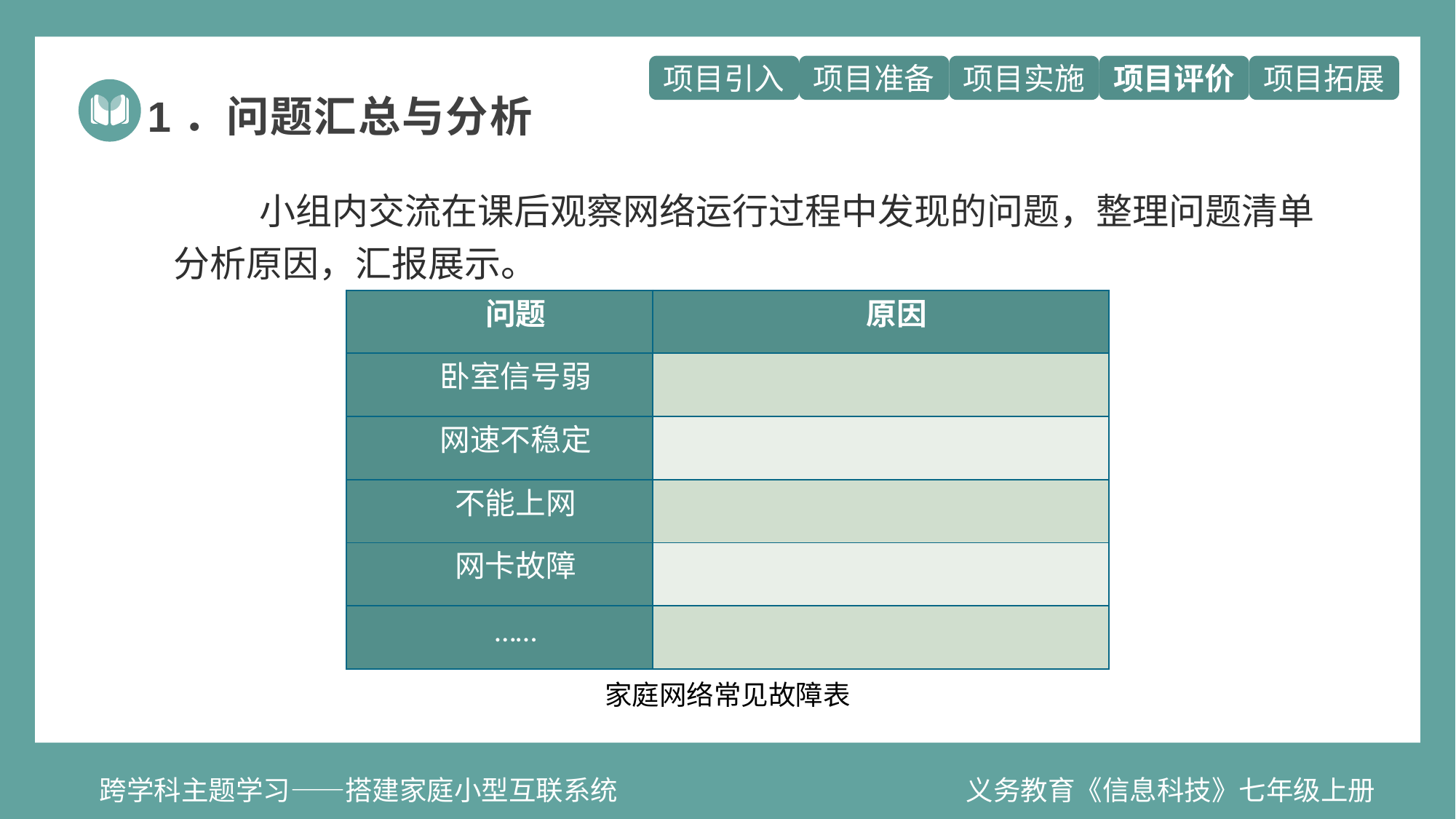

1．问题汇总与分析
小组内交流在课后观察网络运行过程中发现的问题，整理问题清单分析原因，汇报展示。
| 问题 | 原因 |
| --- | --- |
| 卧室信号弱 |  |
| 网速不稳定 |  |
| 不能上网 |  |
| 网卡故障 |  |
| …… |  |
家庭网络常见故障表